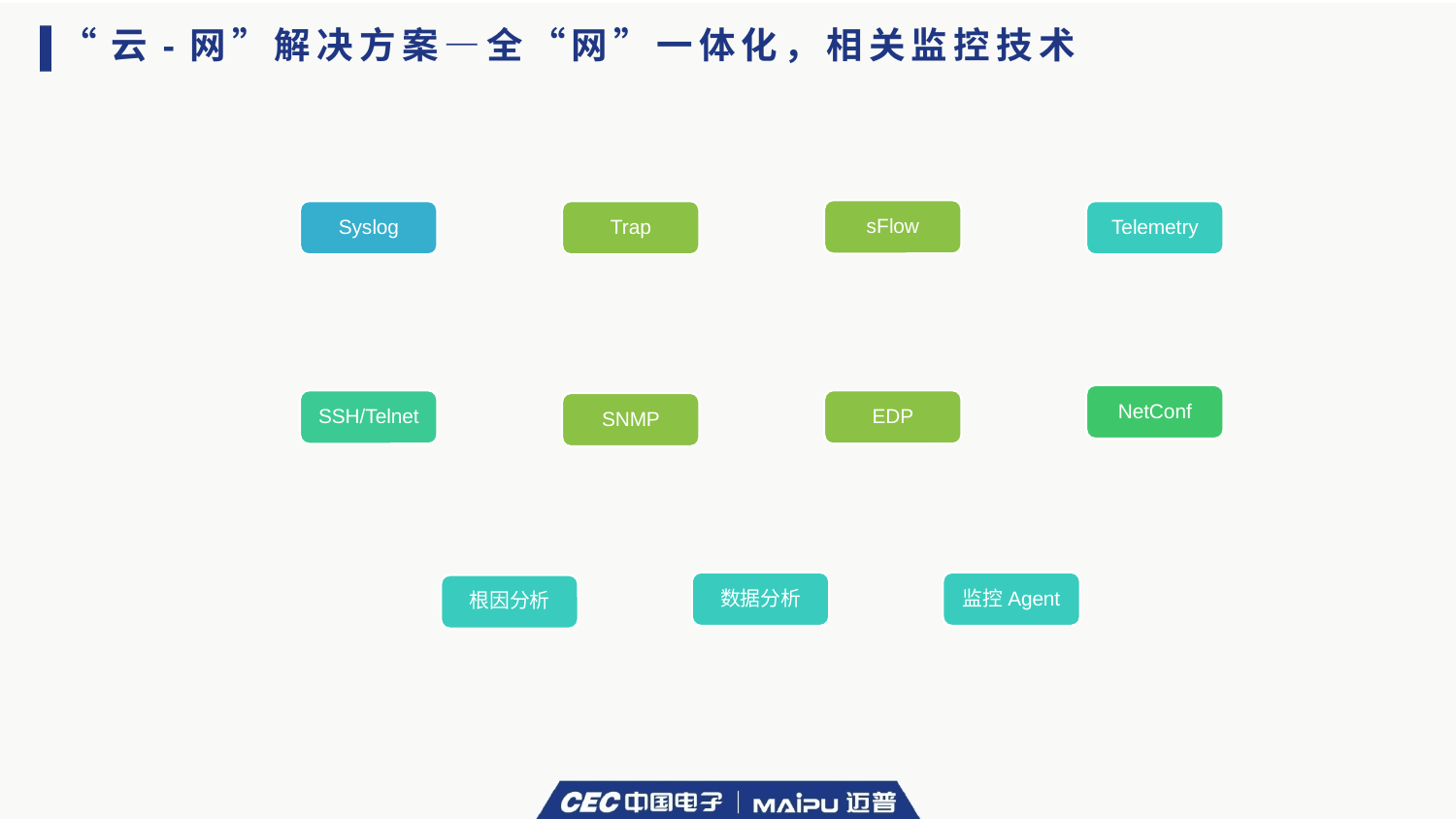

“云-网”解决方案—全“网”一体化，相关监控技术

sFlow

Syslog

Trap

Telemetry

NetConf

EDP

SSH/Telnet

SNMP

数据分析

监控Agent

根因分析